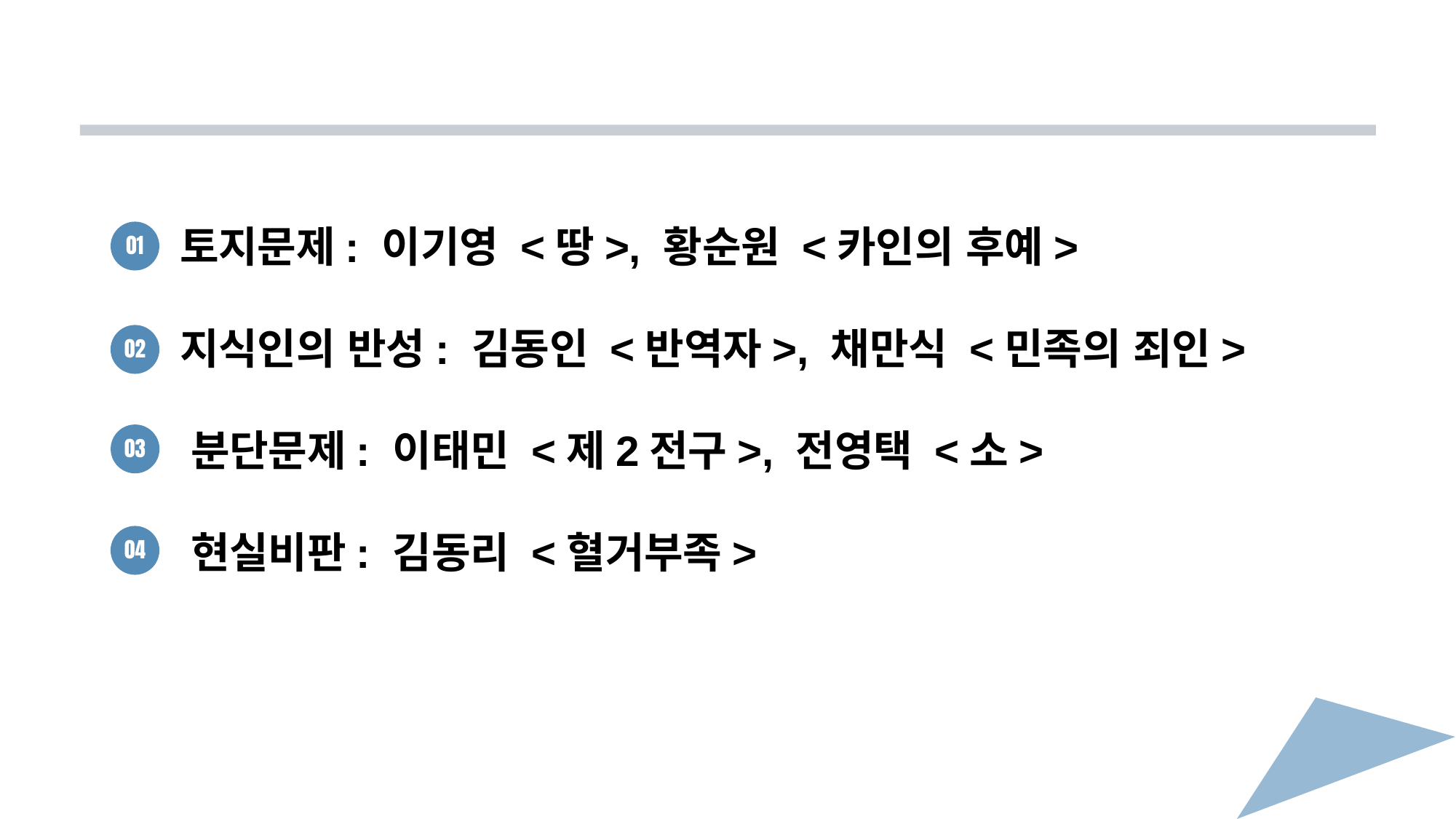

토지문제: 이기영 <땅>, 황순원 <카인의 후예>

     지식인의 반성: 김동인 <반역자>, 채만식 <민족의 죄인>

     분단문제: 이태민 <제2전구>, 전영택 <소>

     현실비판: 김동리 <혈거부족>
01
02
03
04

8